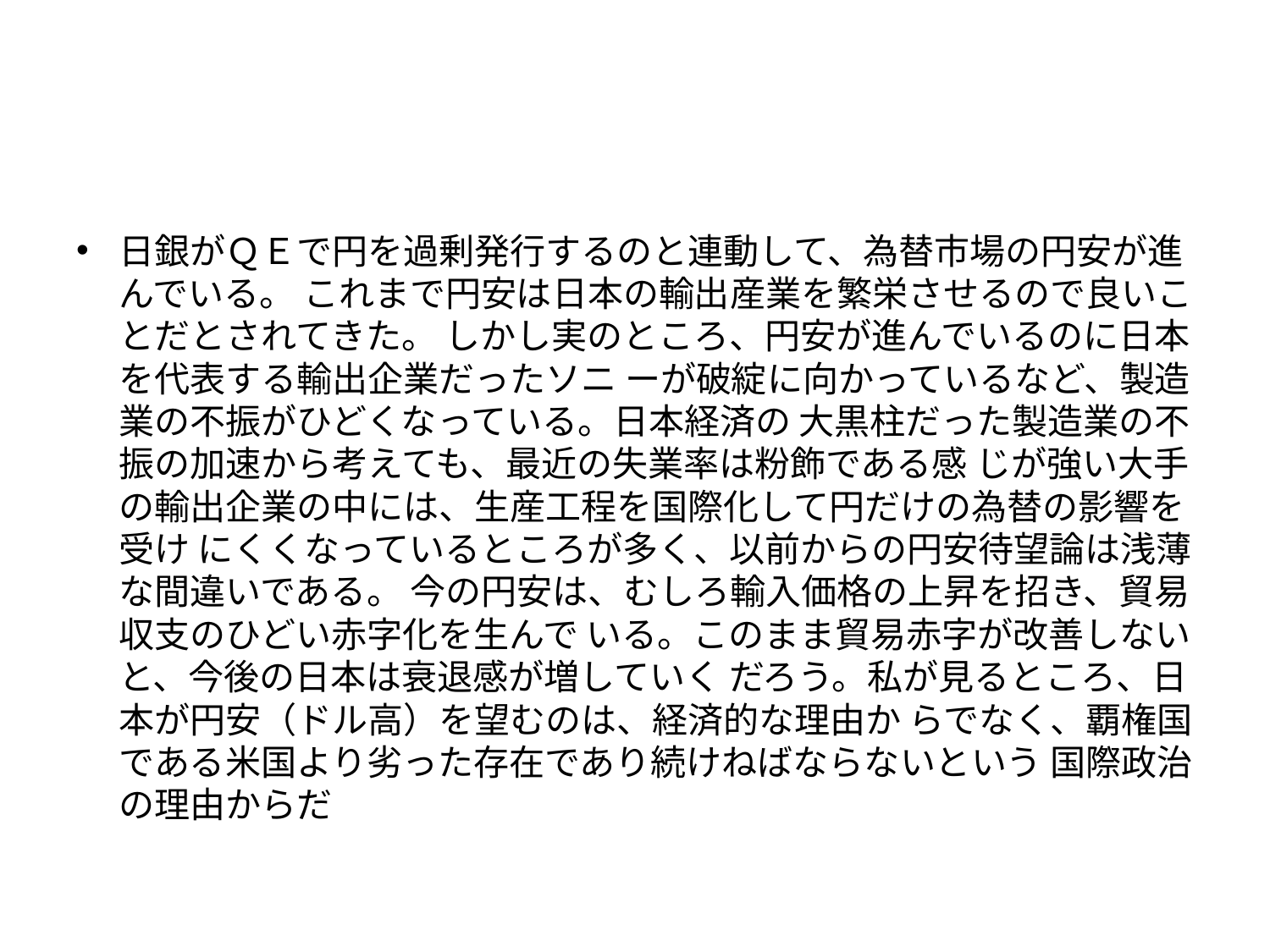

日銀がＱＥで円を過剰発行するのと連動して、為替市場の円安が進んでいる。 これまで円安は日本の輸出産業を繁栄させるので良いことだとされてきた。 しかし実のところ、円安が進んでいるのに日本を代表する輸出企業だったソニ ーが破綻に向かっているなど、製造業の不振がひどくなっている。日本経済の 大黒柱だった製造業の不振の加速から考えても、最近の失業率は粉飾である感 じが強い大手の輸出企業の中には、生産工程を国際化して円だけの為替の影響を受け にくくなっているところが多く、以前からの円安待望論は浅薄な間違いである。 今の円安は、むしろ輸入価格の上昇を招き、貿易収支のひどい赤字化を生んで いる。このまま貿易赤字が改善しないと、今後の日本は衰退感が増していく だろう。私が見るところ、日本が円安（ドル高）を望むのは、経済的な理由か らでなく、覇権国である米国より劣った存在であり続けねばならないという 国際政治の理由からだ